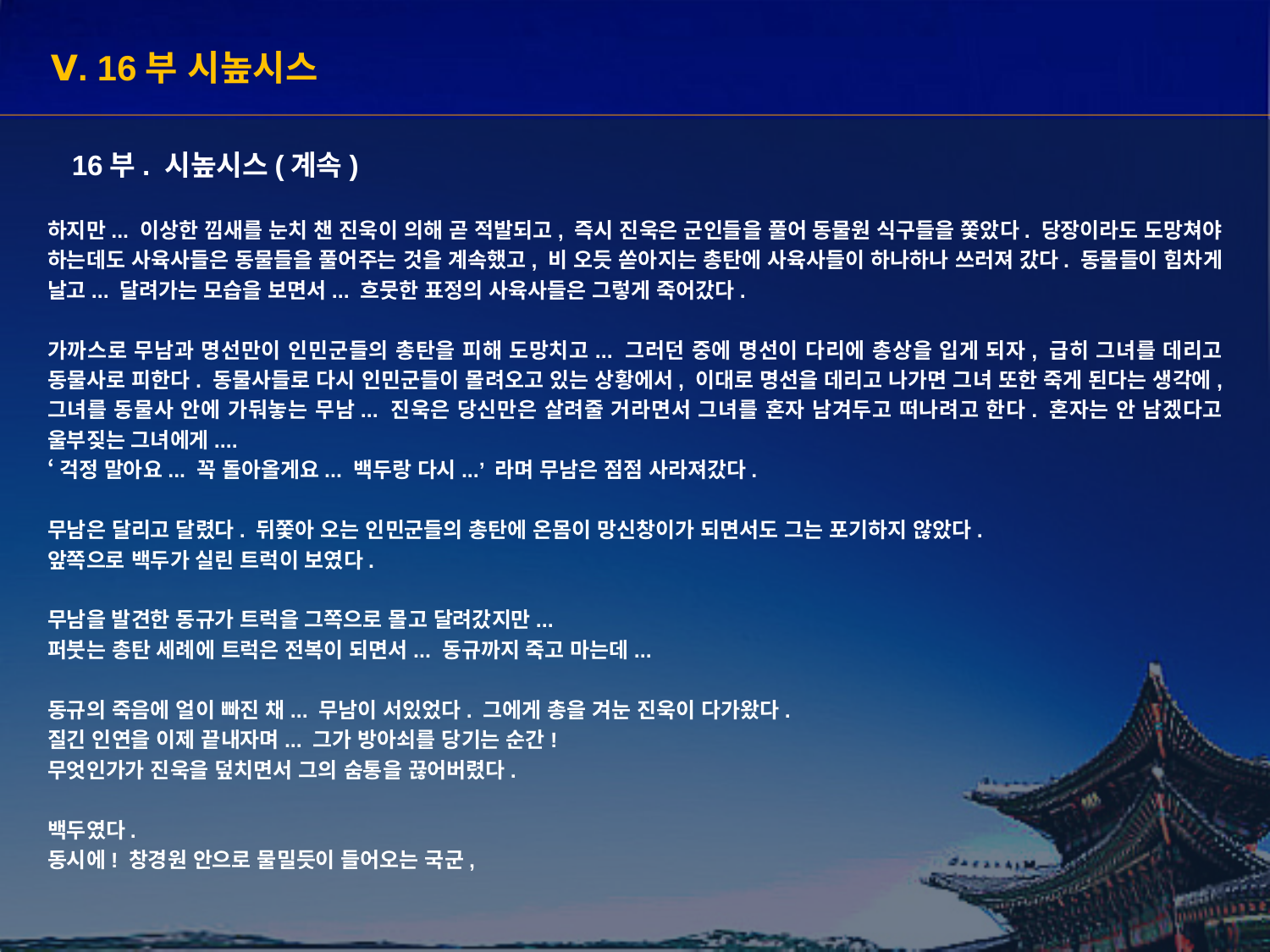

Ⅴ. 16부 시높시스

16부. 시높시스(계속)

하지만... 이상한 낌새를 눈치 챈 진욱이 의해 곧 적발되고, 즉시 진욱은 군인들을 풀어 동물원 식구들을 쫓았다. 당장이라도 도망쳐야 하는데도 사육사들은 동물들을 풀어주는 것을 계속했고, 비 오듯 쏟아지는 총탄에 사육사들이 하나하나 쓰러져 갔다. 동물들이 힘차게 날고... 달려가는 모습을 보면서... 흐뭇한 표정의 사육사들은 그렇게 죽어갔다.

가까스로 무남과 명선만이 인민군들의 총탄을 피해 도망치고... 그러던 중에 명선이 다리에 총상을 입게 되자, 급히 그녀를 데리고 동물사로 피한다. 동물사들로 다시 인민군들이 몰려오고 있는 상황에서, 이대로 명선을 데리고 나가면 그녀 또한 죽게 된다는 생각에, 그녀를 동물사 안에 가둬놓는 무남... 진욱은 당신만은 살려줄 거라면서 그녀를 혼자 남겨두고 떠나려고 한다. 혼자는 안 남겠다고 울부짖는 그녀에게....
‘걱정 말아요... 꼭 돌아올게요... 백두랑 다시...’ 라며 무남은 점점 사라져갔다.

무남은 달리고 달렸다. 뒤쫓아 오는 인민군들의 총탄에 온몸이 망신창이가 되면서도 그는 포기하지 않았다.
앞쪽으로 백두가 실린 트럭이 보였다.

무남을 발견한 동규가 트럭을 그쪽으로 몰고 달려갔지만...
퍼붓는 총탄 세례에 트럭은 전복이 되면서... 동규까지 죽고 마는데...

동규의 죽음에 얼이 빠진 채... 무남이 서있었다. 그에게 총을 겨눈 진욱이 다가왔다.
질긴 인연을 이제 끝내자며... 그가 방아쇠를 당기는 순간!
무엇인가가 진욱을 덮치면서 그의 숨통을 끊어버렸다.

백두였다.
동시에! 창경원 안으로 물밀듯이 들어오는 국군,